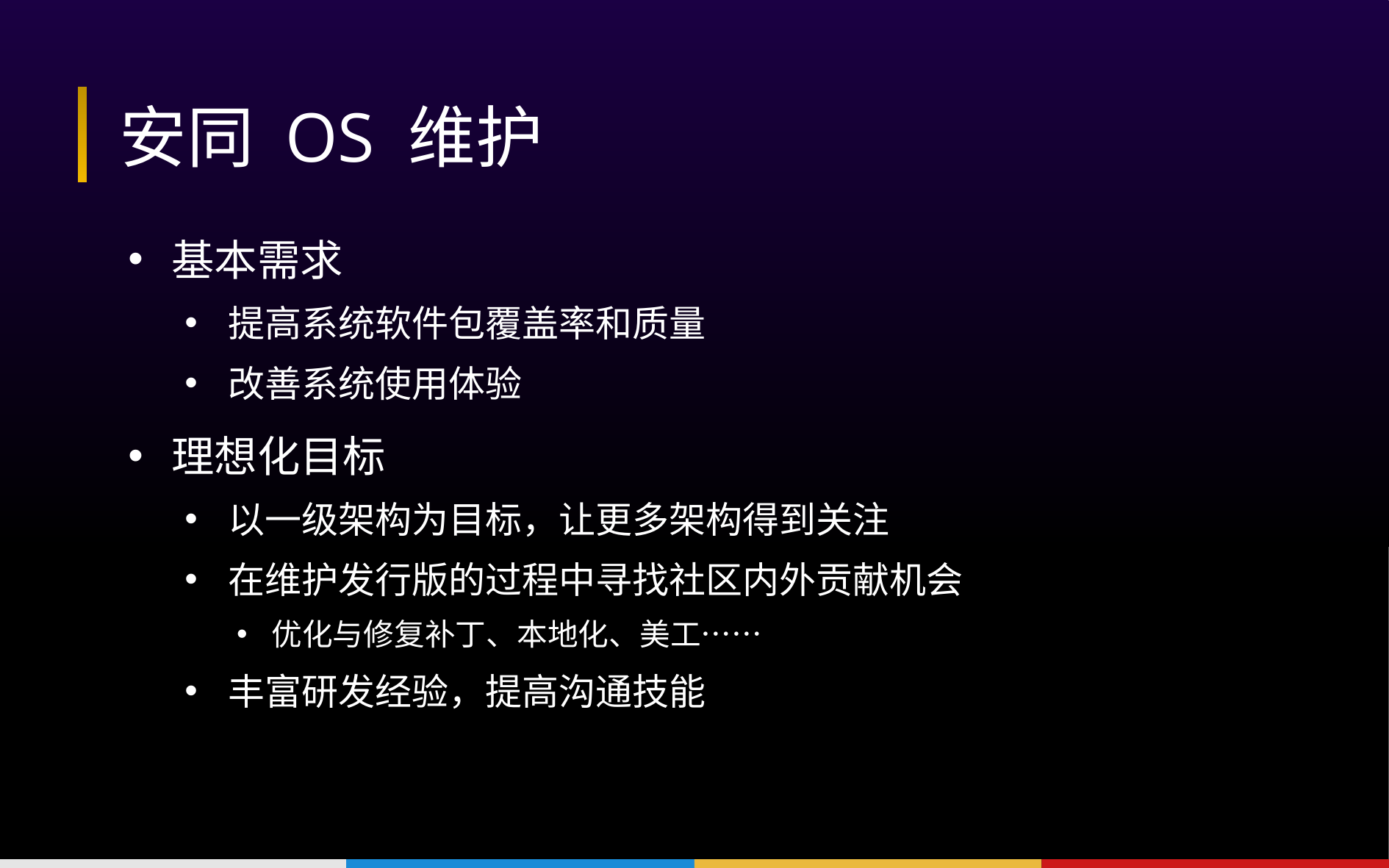

# 安同 OS 维护
基本需求
提高系统软件包覆盖率和质量
改善系统使用体验
理想化目标
以一级架构为目标，让更多架构得到关注
在维护发行版的过程中寻找社区内外贡献机会
优化与修复补丁、本地化、美工……
丰富研发经验，提高沟通技能
26